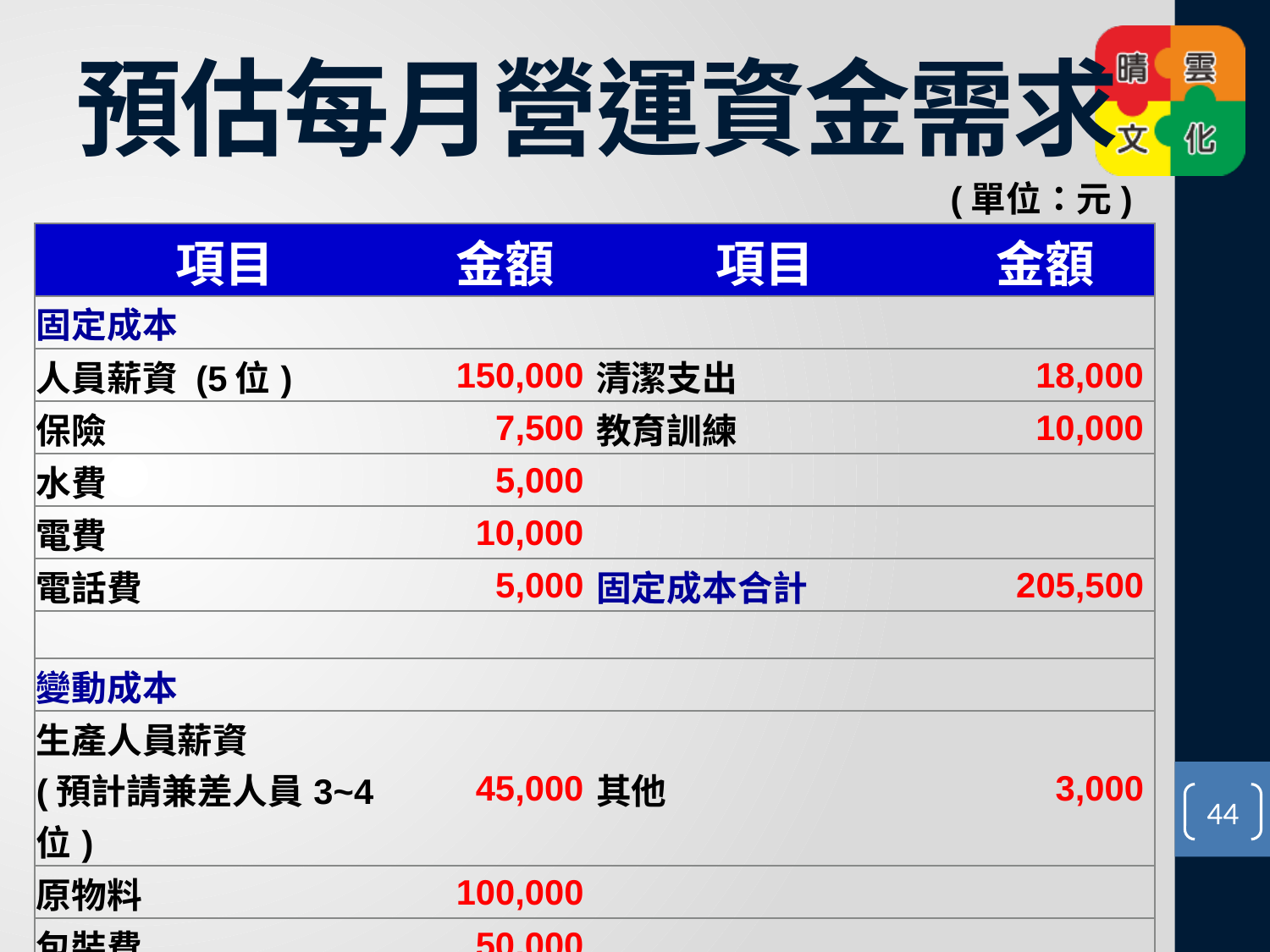

# 預估每月營運資金需求
(單位：元)
| 項目 | 金額 | 項目 | 金額 |
| --- | --- | --- | --- |
| 固定成本 |  |  |  |
| 人員薪資 (5位) | 150,000 | 清潔支出 | 18,000 |
| 保險 | 7,500 | 教育訓練 | 10,000 |
| 水費 | 5,000 |  |  |
| 電費 | 10,000 |  |  |
| 電話費 | 5,000 | 固定成本合計 | 205,500 |
|  |  |  |  |
| 變動成本 |  |  |  |
| 生產人員薪資 (預計請兼差人員3~4位) | 45,000 | 其他 | 3,000 |
| 原物料 | 100,000 |  |  |
| 包裝費 | 50,000 |  |  |
| 運費 | 25,000 | 變動成本合計 | 223,000 |
|  | 固定成本合計+變動成本合計 |  | 428,500 |
44